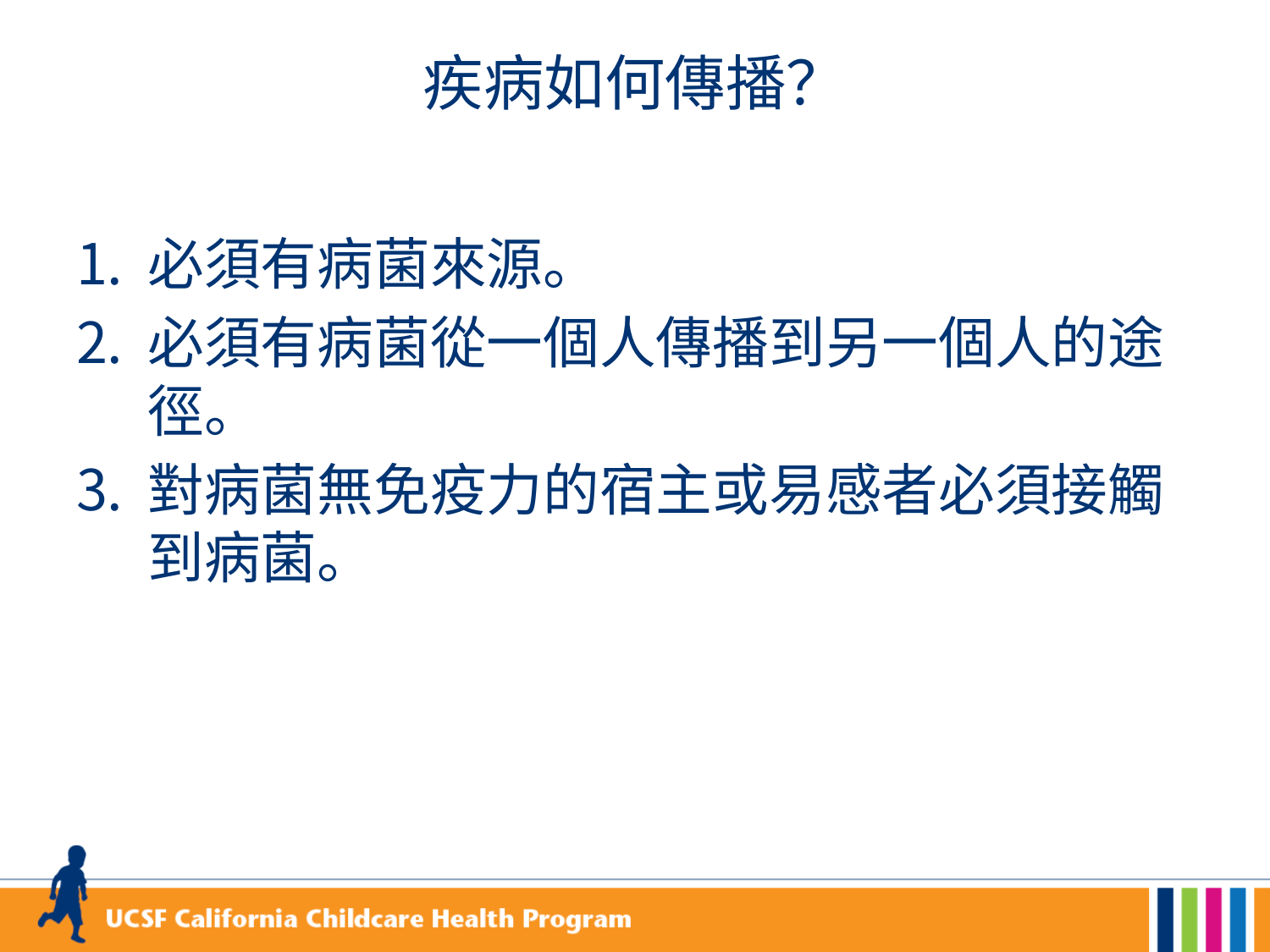

# 疾病如何傳播？
必須有病菌來源。
必須有病菌從一個人傳播到另一個人的途徑。
對病菌無免疫力的宿主或易感者必須接觸到病菌。